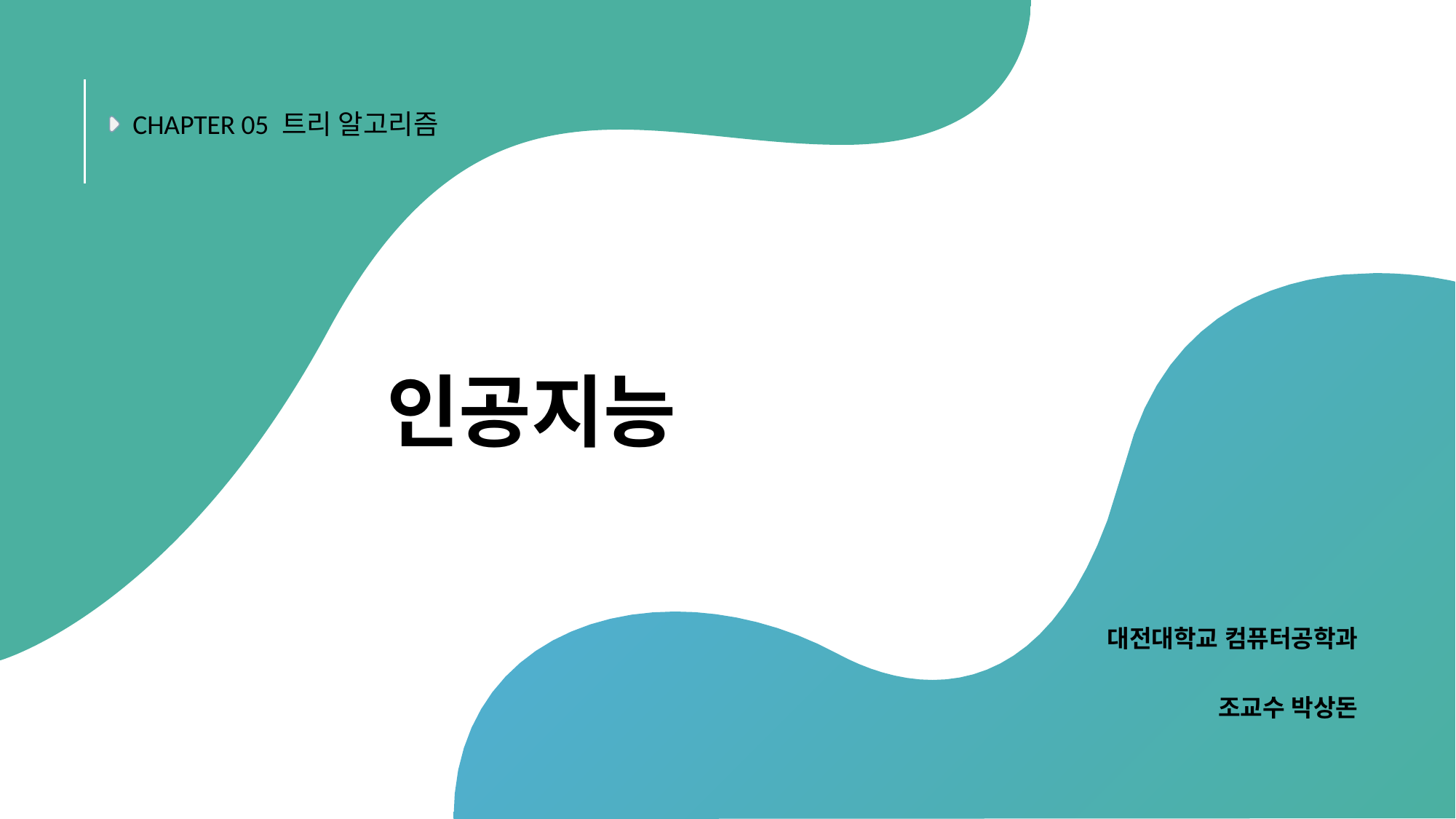

CHAPTER 05 트리 알고리즘

# 인공지능
대전대학교 컴퓨터공학과

조교수 박상돈